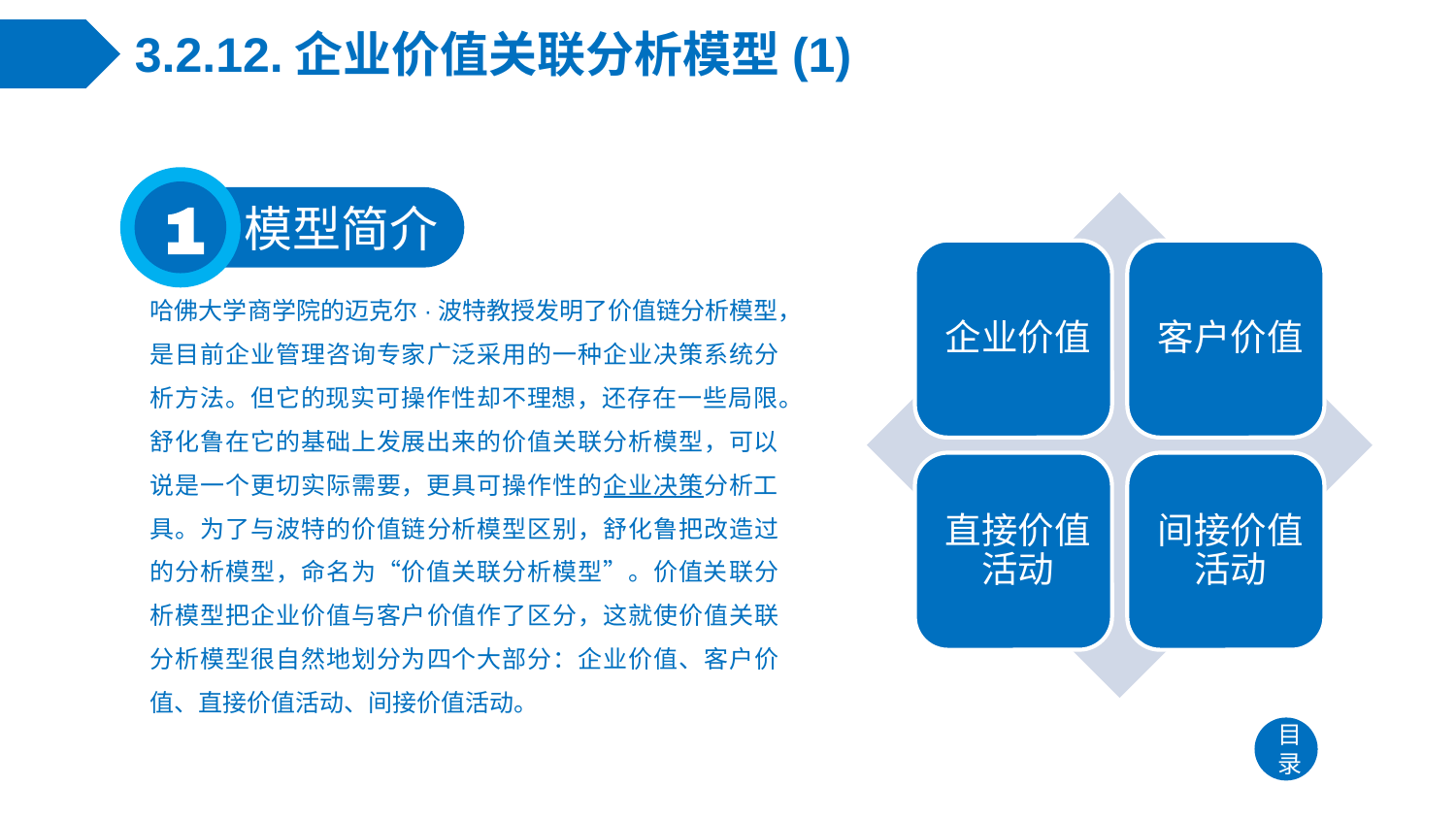

# 3.2.12.企业价值关联分析模型(1)

1
模型简介
企业价值
客户价值
直接价值活动
间接价值活动
哈佛大学商学院的迈克尔·波特教授发明了价值链分析模型，是目前企业管理咨询专家广泛采用的一种企业决策系统分析方法。但它的现实可操作性却不理想，还存在一些局限。舒化鲁在它的基础上发展出来的价值关联分析模型，可以说是一个更切实际需要，更具可操作性的企业决策分析工具。为了与波特的价值链分析模型区别，舒化鲁把改造过的分析模型，命名为“价值关联分析模型”。价值关联分析模型把企业价值与客户价值作了区分，这就使价值关联分析模型很自然地划分为四个大部分：企业价值、客户价值、直接价值活动、间接价值活动。
目录